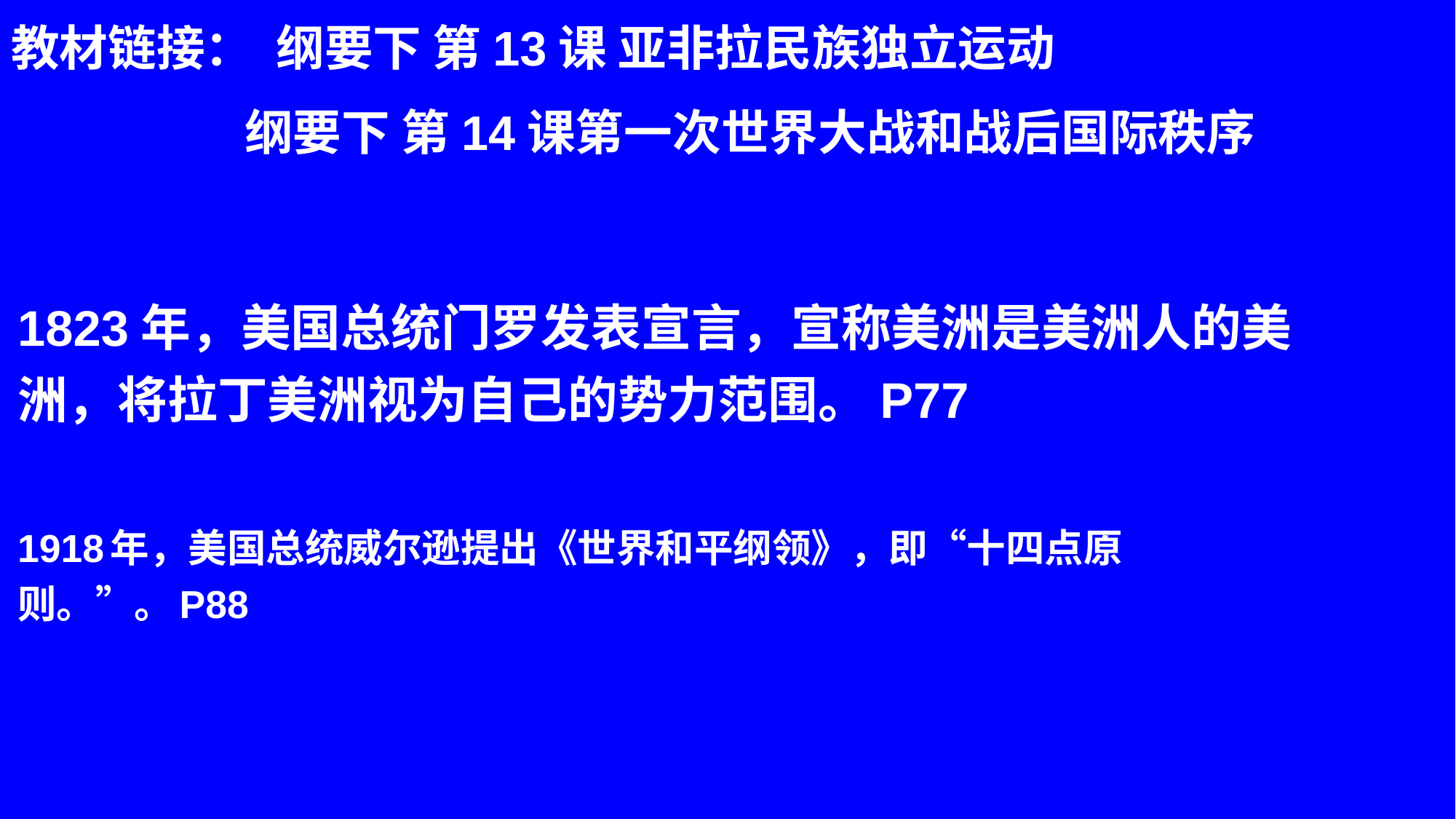

教材链接：  纲要下 第13课 亚非拉民族独立运动
                    纲要下 第14课第一次世界大战和战后国际秩序

1823年，美国总统门罗发表宣言，宣称美洲是美洲人的美洲，将拉丁美洲视为自己的势力范围。P77

1918年，美国总统威尔逊提出《世界和平纲领》，即“十四点原则。”。P88